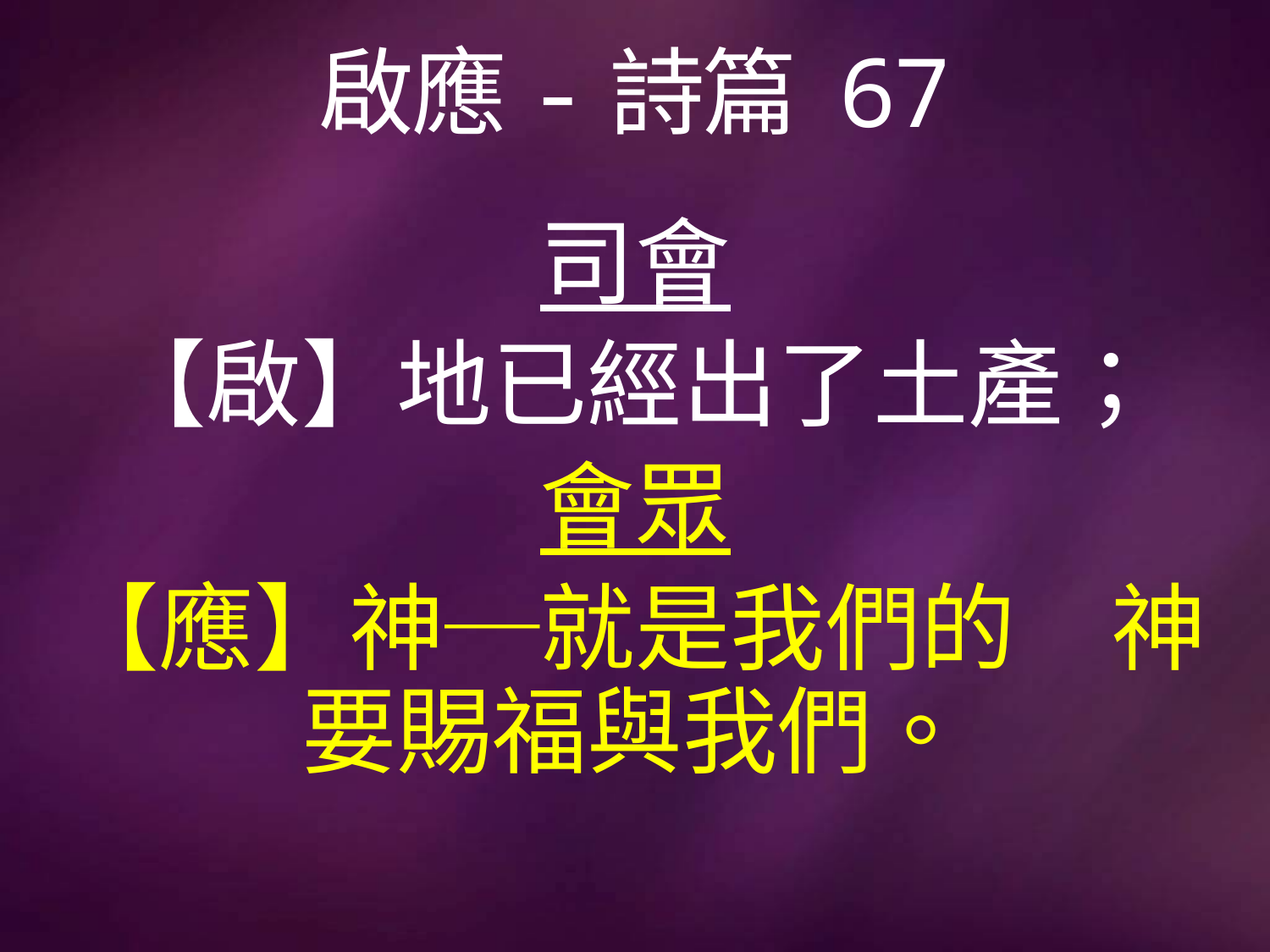

# 啟應-詩篇 67
司會
【啟】地已經出了土產；
會眾
【應】神─就是我們的　神要賜福與我們。